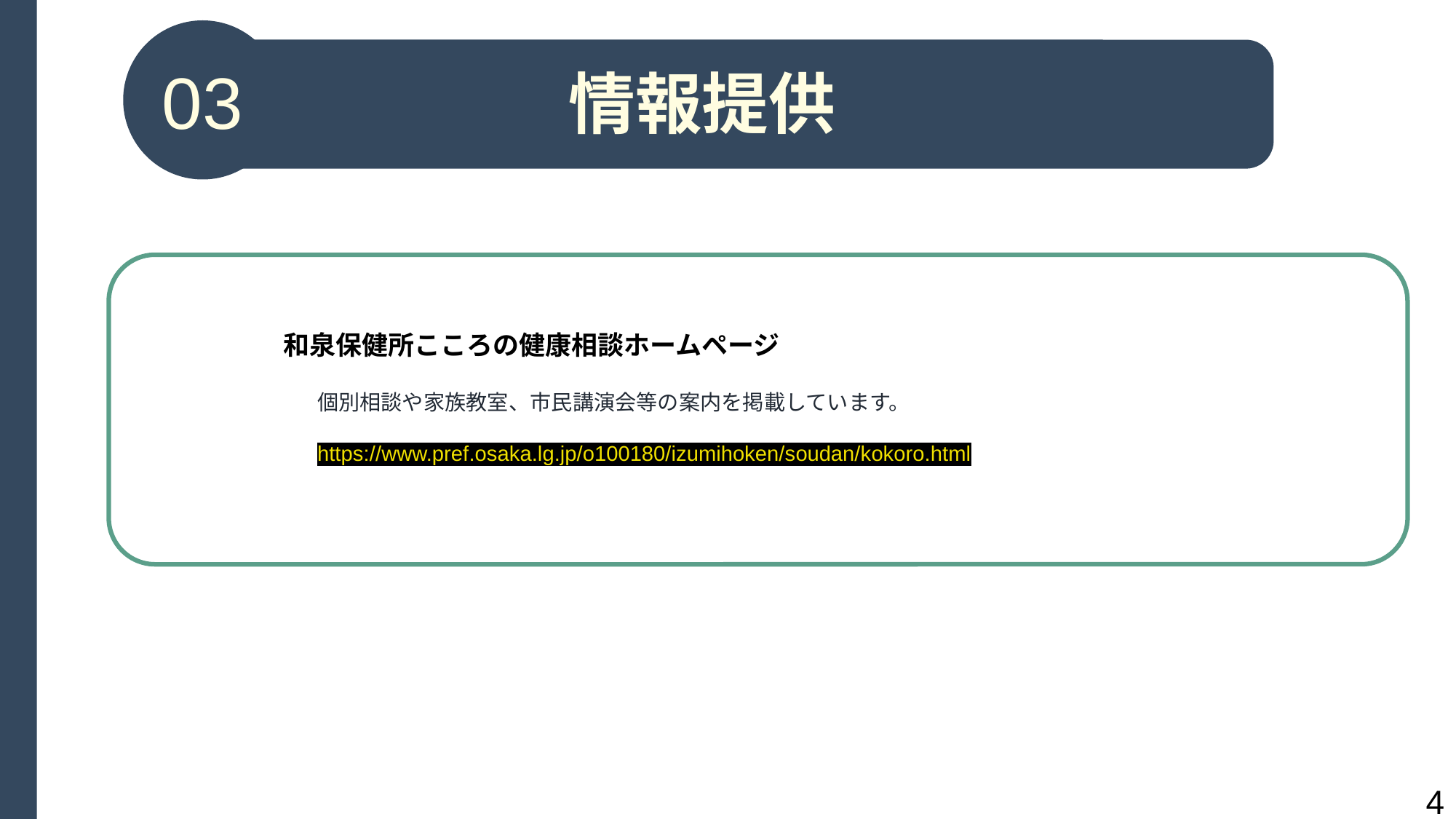

03

情報提供

和泉保健所こころの健康相談ホームページ
個別相談や家族教室、市民講演会等の案内を掲載しています。

https://www.pref.osaka.lg.jp/o100180/izumihoken/soudan/kokoro.html